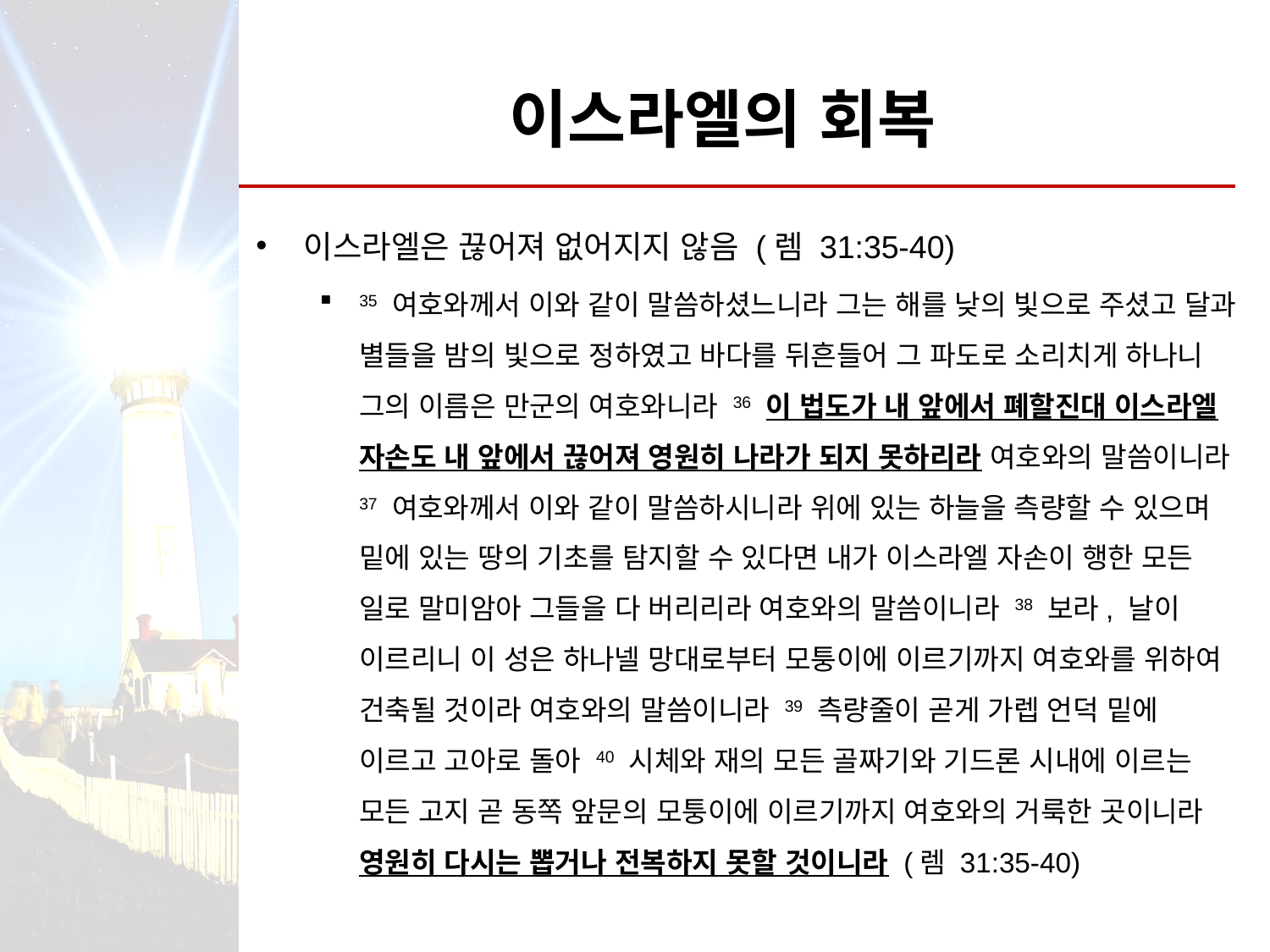

# 이스라엘의 회복
이스라엘은 끊어져 없어지지 않음 (렘 31:35-40)
35 여호와께서 이와 같이 말씀하셨느니라 그는 해를 낮의 빛으로 주셨고 달과 별들을 밤의 빛으로 정하였고 바다를 뒤흔들어 그 파도로 소리치게 하나니 그의 이름은 만군의 여호와니라 36 이 법도가 내 앞에서 폐할진대 이스라엘 자손도 내 앞에서 끊어져 영원히 나라가 되지 못하리라 여호와의 말씀이니라 37 여호와께서 이와 같이 말씀하시니라 위에 있는 하늘을 측량할 수 있으며 밑에 있는 땅의 기초를 탐지할 수 있다면 내가 이스라엘 자손이 행한 모든 일로 말미암아 그들을 다 버리리라 여호와의 말씀이니라 38 보라, 날이 이르리니 이 성은 하나넬 망대로부터 모퉁이에 이르기까지 여호와를 위하여 건축될 것이라 여호와의 말씀이니라 39 측량줄이 곧게 가렙 언덕 밑에 이르고 고아로 돌아 40 시체와 재의 모든 골짜기와 기드론 시내에 이르는 모든 고지 곧 동쪽 앞문의 모퉁이에 이르기까지 여호와의 거룩한 곳이니라 영원히 다시는 뽑거나 전복하지 못할 것이니라 (렘 31:35-40)